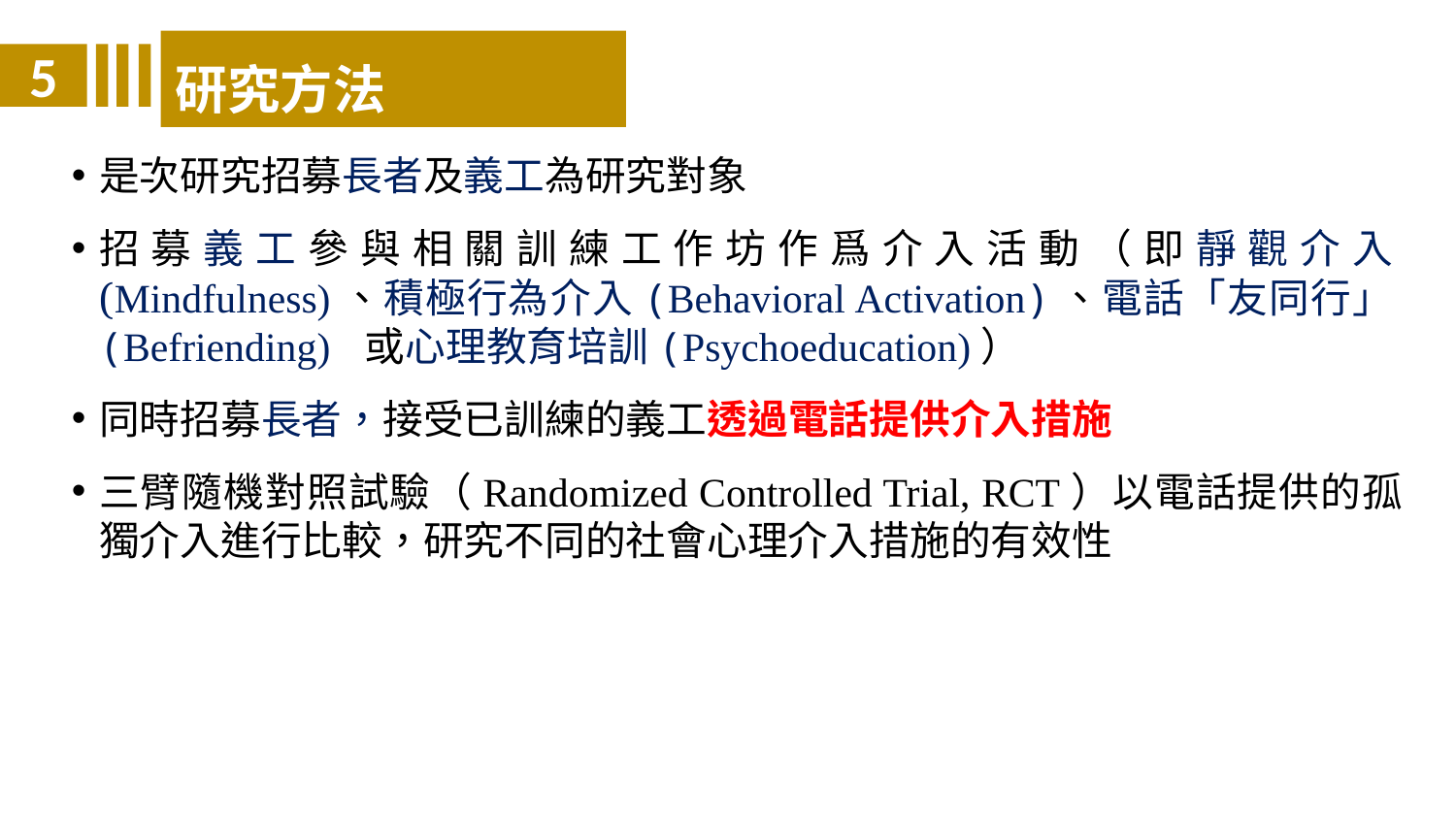

研究方法
5

是次研究招募長者及義工為研究對象
招募義工參與相關訓練工作坊作爲介入活動（即靜觀介入(Mindfulness)、積極行為介入(Behavioral Activation)、電話「友同行」(Befriending) 或心理教育培訓(Psychoeducation)）
同時招募長者，接受已訓練的義工透過電話提供介入措施
三臂隨機對照試驗（Randomized Controlled Trial, RCT）以電話提供的孤獨介入進行比較，研究不同的社會心理介入措施的有效性